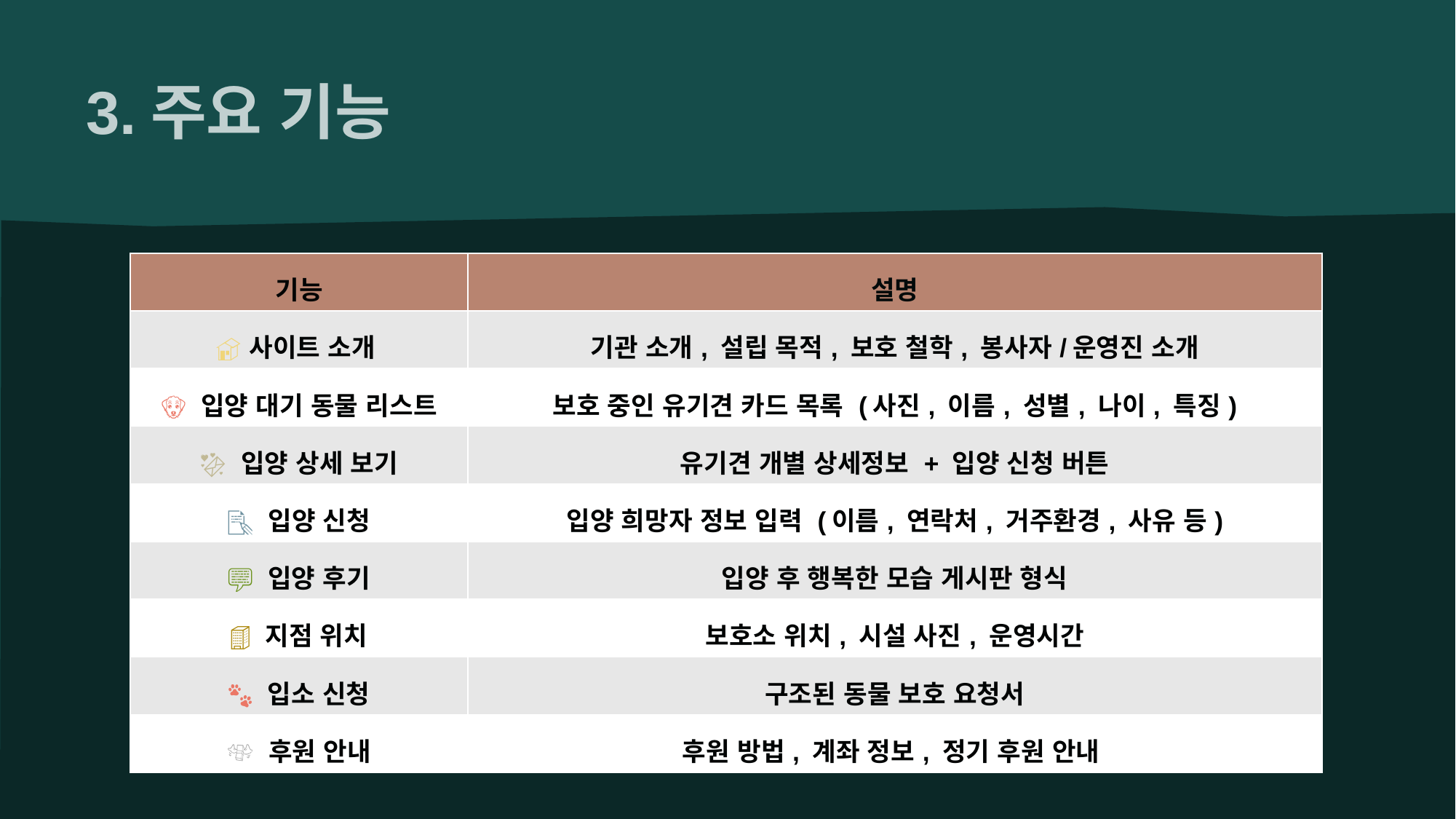

# 3.주요 기능

| 기능 | 설명 |
| --- | --- |
| 🏠사이트 소개 | 기관 소개, 설립 목적, 보호 철학, 봉사자/운영진 소개 |
| 🐶 입양 대기 동물 리스트 | 보호 중인 유기견 카드 목록 (사진, 이름, 성별, 나이, 특징) |
| 💌 입양 상세 보기 | 유기견 개별 상세정보 + 입양 신청 버튼 |
| 📝 입양 신청 | 입양 희망자 정보 입력 (이름, 연락처, 거주환경, 사유 등) |
| 💬 입양 후기 | 입양 후 행복한 모습 게시판 형식 |
| 🏢 지점 위치 | 보호소 위치, 시설 사진, 운영시간 |
| 🐾 입소 신청 | 구조된 동물 보호 요청서 |
| 💸 후원 안내 | 후원 방법, 계좌 정보, 정기 후원 안내 |